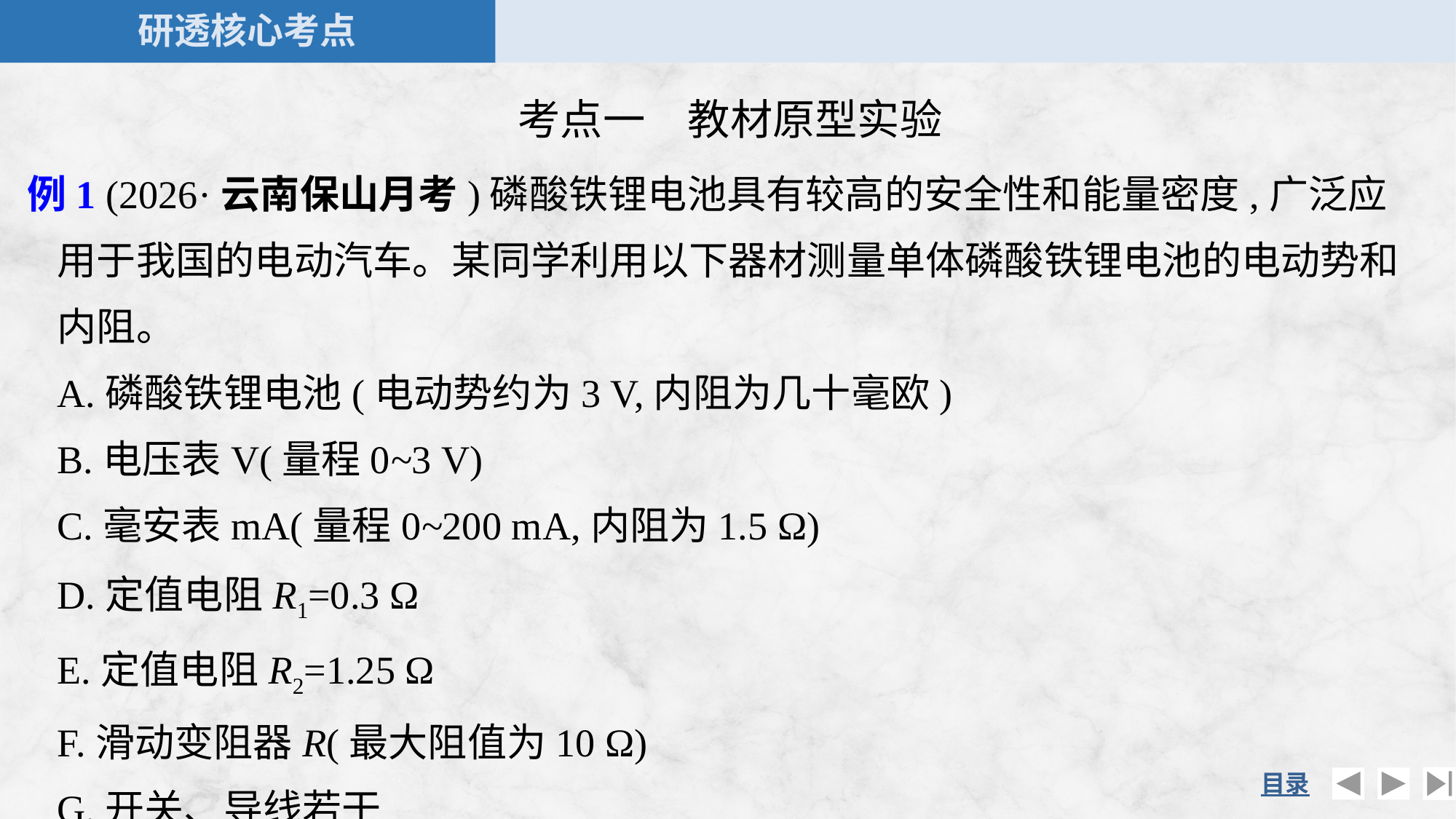

考点一　教材原型实验
例1 (2026·云南保山月考)磷酸铁锂电池具有较高的安全性和能量密度,广泛应用于我国的电动汽车。某同学利用以下器材测量单体磷酸铁锂电池的电动势和内阻。
	A.磷酸铁锂电池(电动势约为3 V,内阻为几十毫欧)
	B.电压表V(量程0~3 V)
	C.毫安表mA(量程0~200 mA,内阻为1.5 Ω)
	D.定值电阻R1=0.3 Ω
	E.定值电阻R2=1.25 Ω
	F.滑动变阻器R(最大阻值为10 Ω)
	G.开关、导线若干